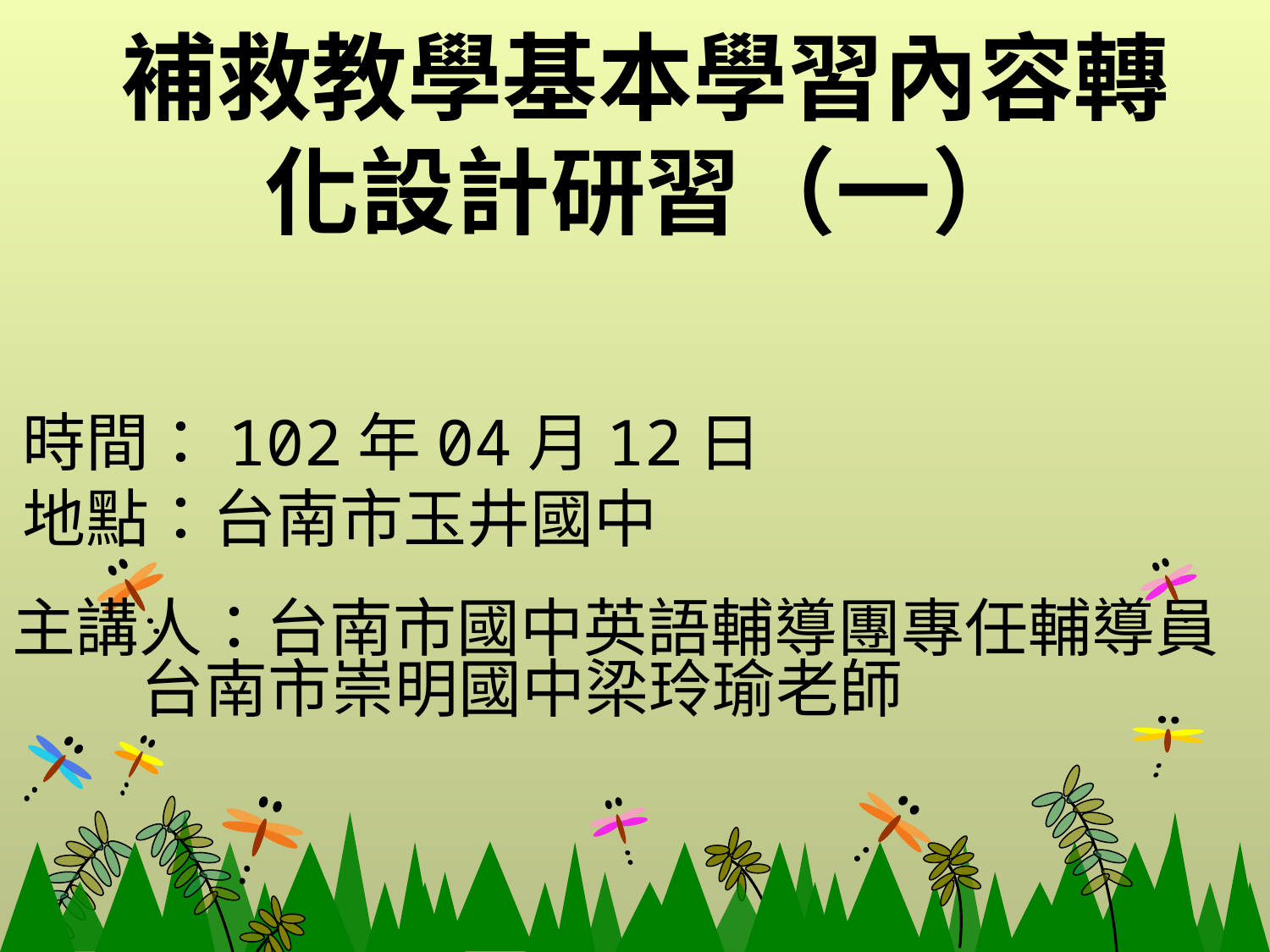

# 補救教學基本學習內容轉化設計研習（一）

時間：102年04月12日
地點：台南市玉井國中
主講人：台南市國中英語輔導團專任輔導員
        台南市崇明國中梁玲瑜老師